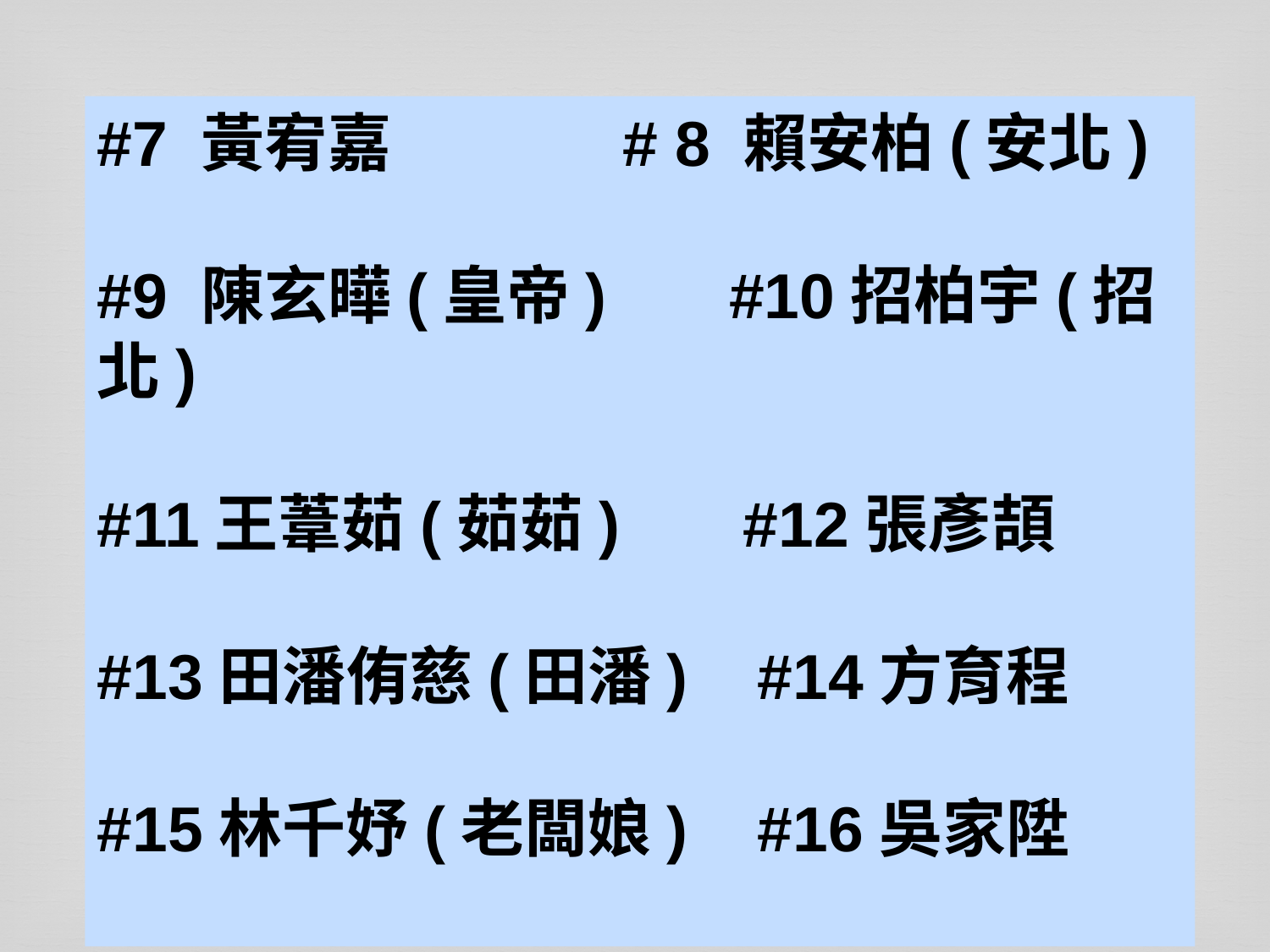

#7 黃宥嘉               # 8 賴安柏(安北)

#9 陳玄曄(皇帝)       #10招柏宇(招北)

#11王葦茹(茹茹)       #12張彥頡

#13田潘侑慈(田潘)    #14方育程

#15林千妤(老闆娘)    #16吳家陞